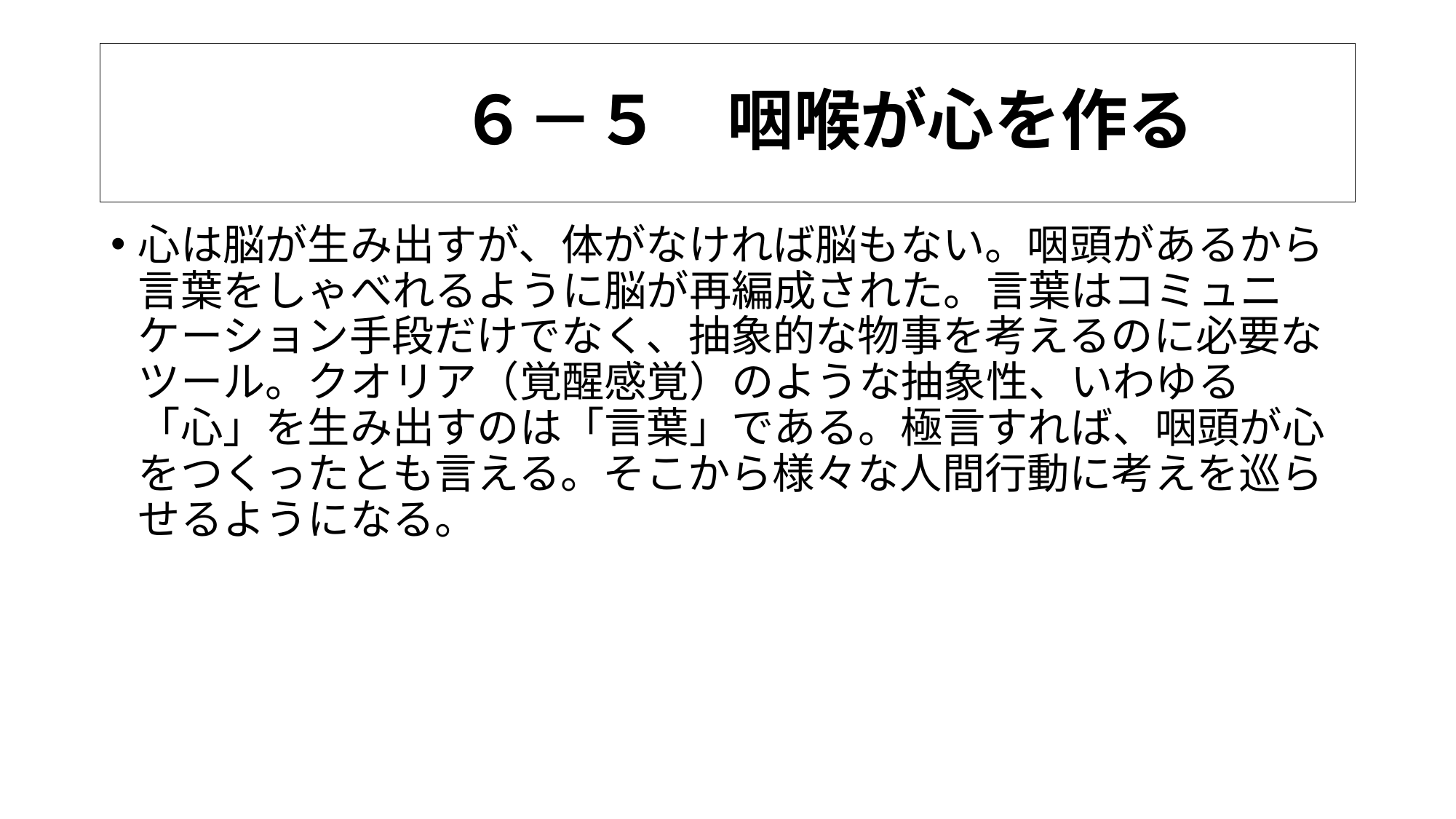

# ６－５　咽喉が心を作る
心は脳が生み出すが、体がなければ脳もない。咽頭があるから言葉をしゃべれるように脳が再編成された。言葉はコミュニケーション手段だけでなく、抽象的な物事を考えるのに必要なツール。クオリア（覚醒感覚）のような抽象性、いわゆる「心」を生み出すのは「言葉」である。極言すれば、咽頭が心をつくったとも言える。そこから様々な人間行動に考えを巡らせるようになる。